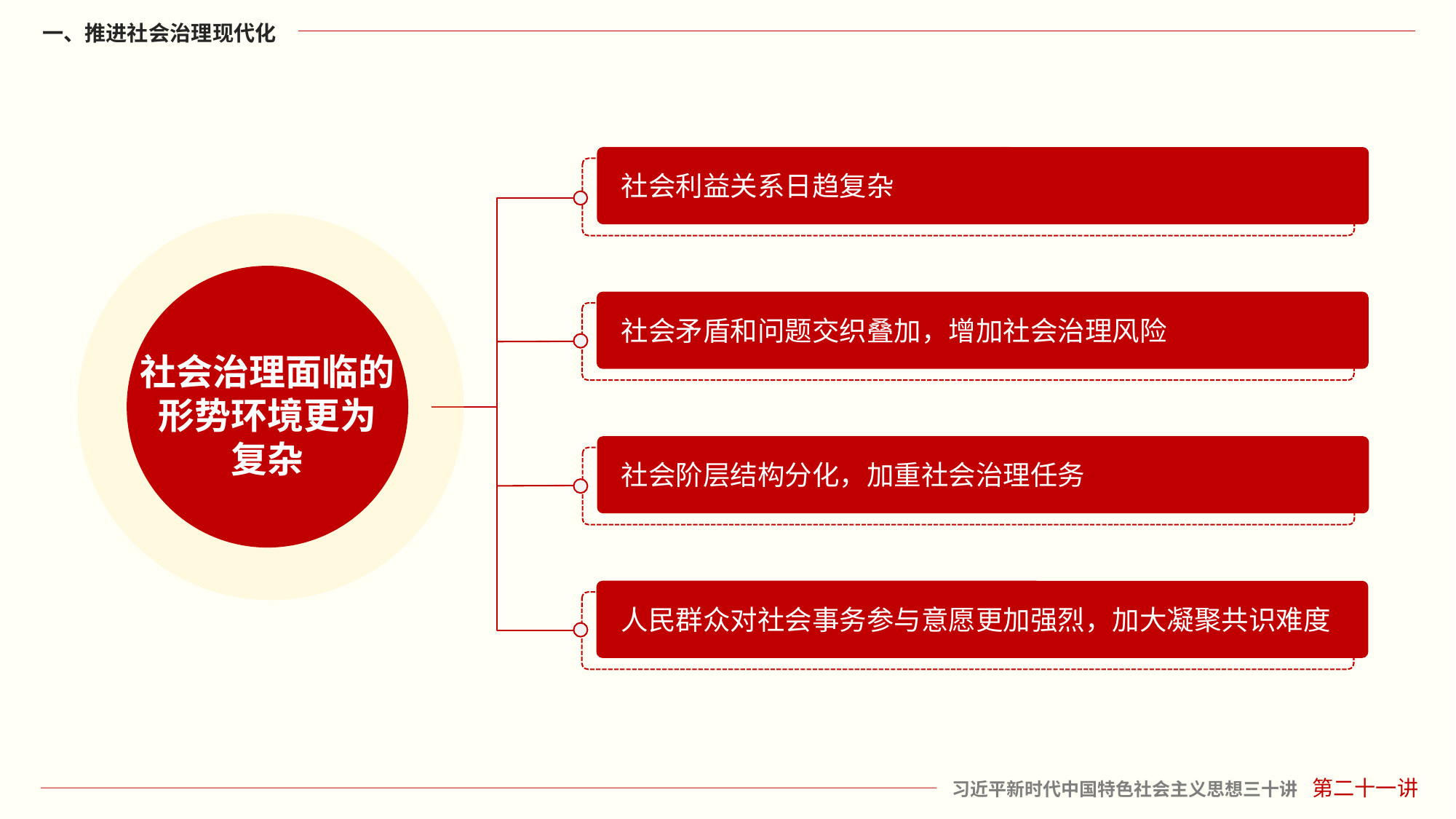

社会利益关系日趋复杂

社会治理面临的形势环境更为
复杂

社会矛盾和问题交织叠加，增加社会治理风险

社会阶层结构分化，加重社会治理任务

人民群众对社会事务参与意愿更加强烈，加大凝聚共识难度